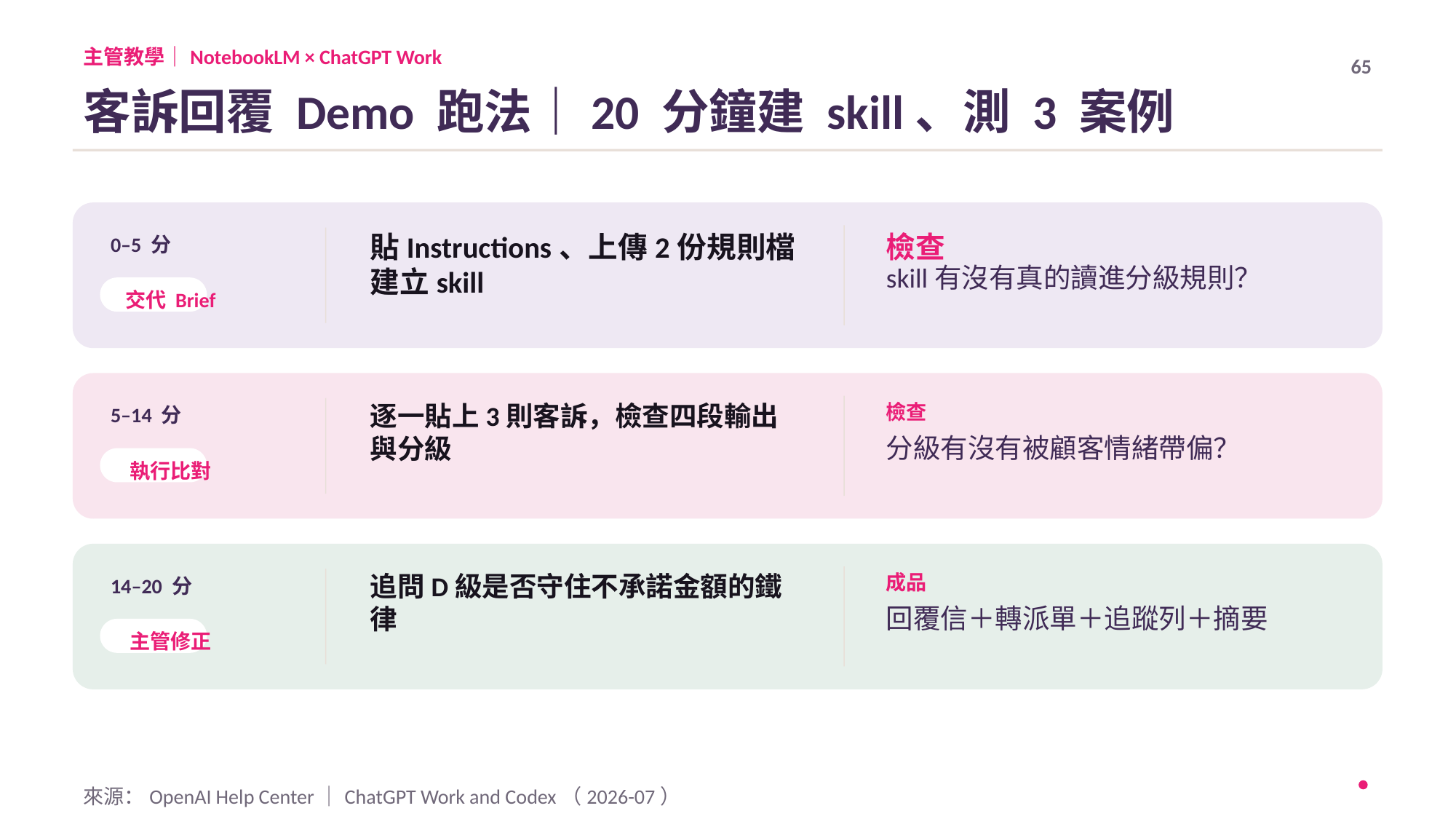

主管教學｜NotebookLM × ChatGPT Work
65
客訴回覆 Demo 跑法｜20 分鐘建 skill、測 3 案例

貼Instructions、上傳2份規則檔建立skill
檢查

0–5 分

skill有沒有真的讀進分級規則？

交代 Brief

逐一貼上3則客訴，檢查四段輸出與分級
檢查

5–14 分

分級有沒有被顧客情緒帶偏？

執行比對

追問D級是否守住不承諾金額的鐵律
成品

14–20 分

回覆信＋轉派單＋追蹤列＋摘要

主管修正
來源：OpenAI Help Center｜ChatGPT Work and Codex（2026-07）